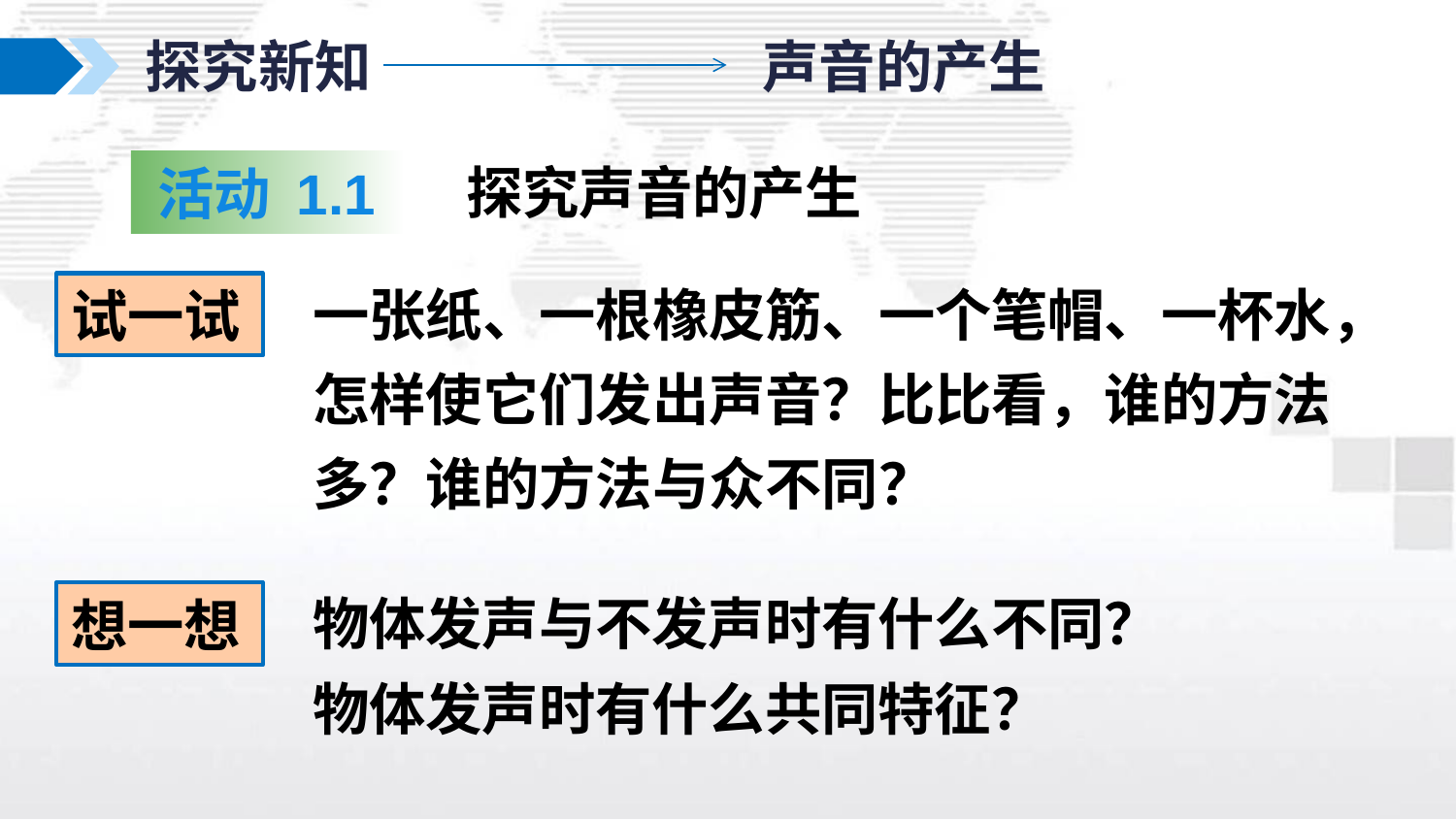

# 探究新知
声音的产生
探究声音的产生
活动 1.1
一张纸、一根橡皮筋、一个笔帽、一杯水，怎样使它们发出声音？比比看，谁的方法多？谁的方法与众不同？
试一试
物体发声与不发声时有什么不同？
物体发声时有什么共同特征？
想一想